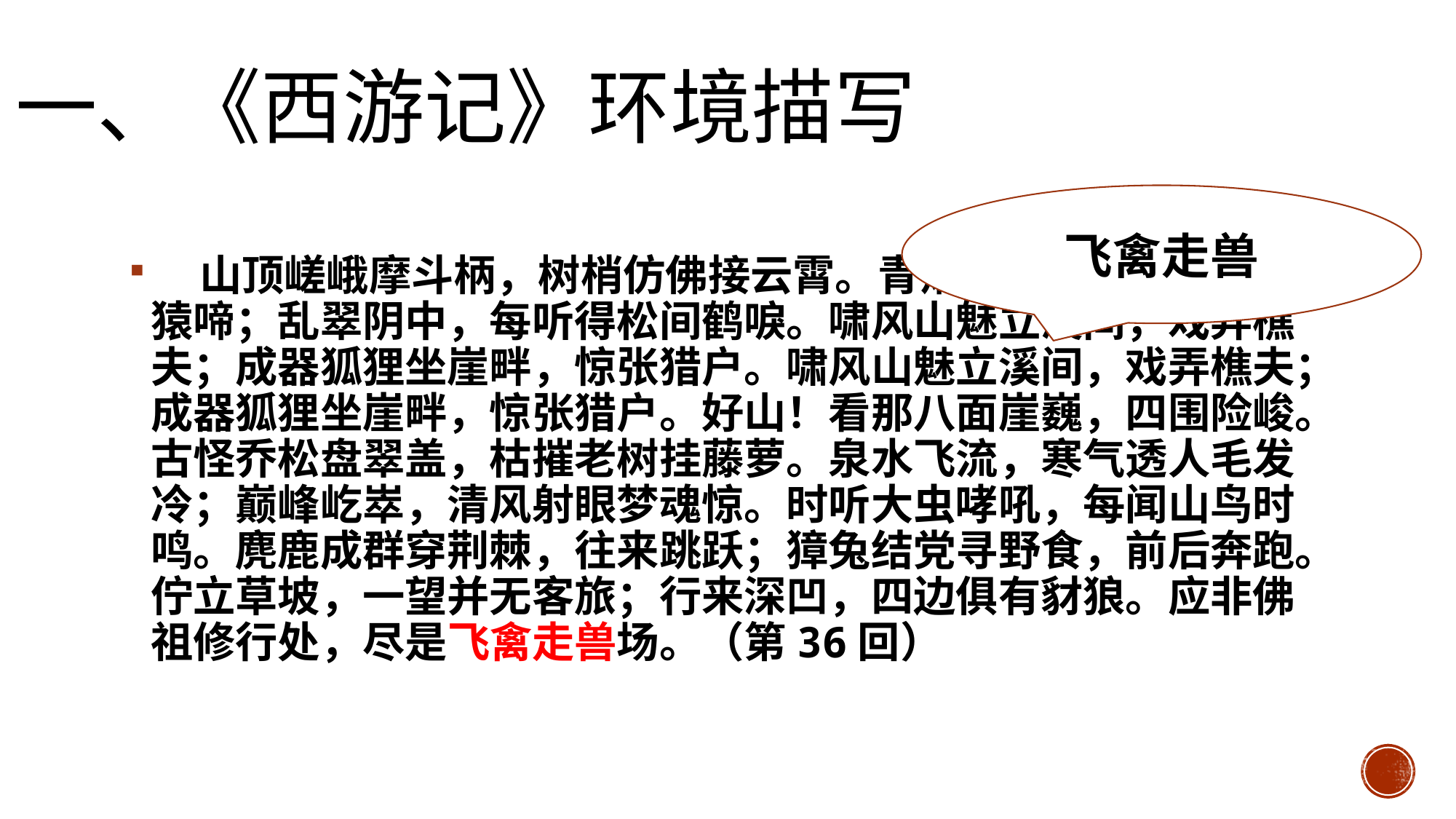

# 一、《西游记》环境描写
飞禽走兽
    山顶嵯峨摩斗柄，树梢仿佛接云霄。青烟堆里，时闻得谷口猿啼；乱翠阴中，每听得松间鹤唳。啸风山魅立溪间，戏弄樵夫；成器狐狸坐崖畔，惊张猎户。啸风山魅立溪间，戏弄樵夫；成器狐狸坐崖畔，惊张猎户。好山！看那八面崖巍，四围险峻。古怪乔松盘翠盖，枯摧老树挂藤萝。泉水飞流，寒气透人毛发冷；巅峰屹崒，清风射眼梦魂惊。时听大虫哮吼，每闻山鸟时鸣。麂鹿成群穿荆棘，往来跳跃；獐兔结党寻野食，前后奔跑。佇立草坡，一望并无客旅；行来深凹，四边俱有豺狼。应非佛祖修行处，尽是飞禽走兽场。（第36回）